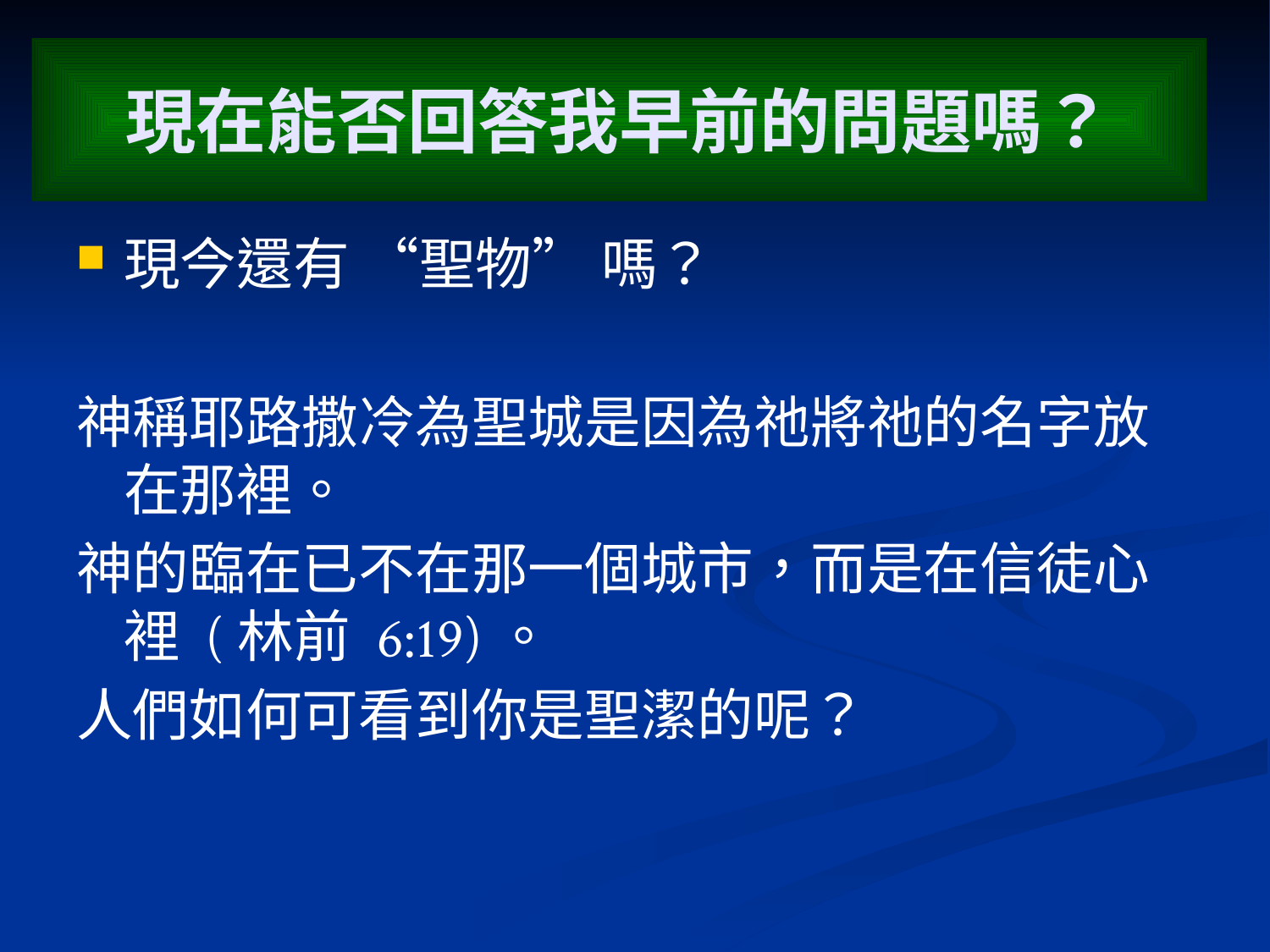

# 現在能否回答我早前的問題嗎？
現今還有 “聖物” 嗎？

神稱耶路撒冷為聖城是因為祂將祂的名字放在那裡。
神的臨在已不在那一個城市，而是在信徒心裡 (林前 6:19)。
人們如何可看到你是聖潔的呢？